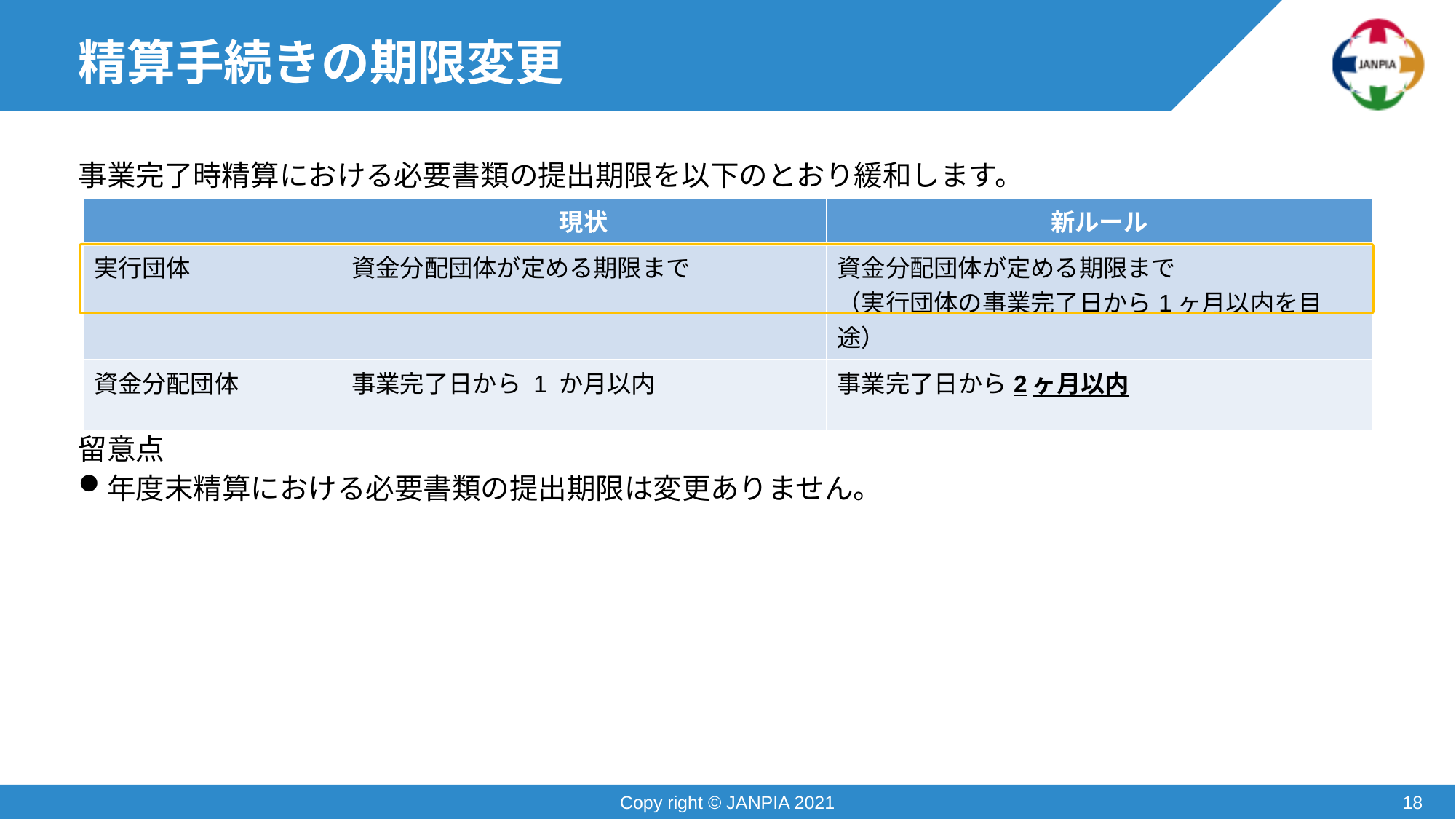

# 精算手続きの期限変更
事業完了時精算における必要書類の提出期限を以下のとおり緩和します。

留意点
年度末精算における必要書類の提出期限は変更ありません。
|  | 現状 | 新ルール |
| --- | --- | --- |
| 実行団体 | 資金分配団体が定める期限まで | 資金分配団体が定める期限まで （実行団体の事業完了日から1ヶ月以内を目途） |
| 資金分配団体 | 事業完了日から 1 か月以内 | 事業完了日から2ヶ月以内 |

Copy right © JANPIA 2021
18